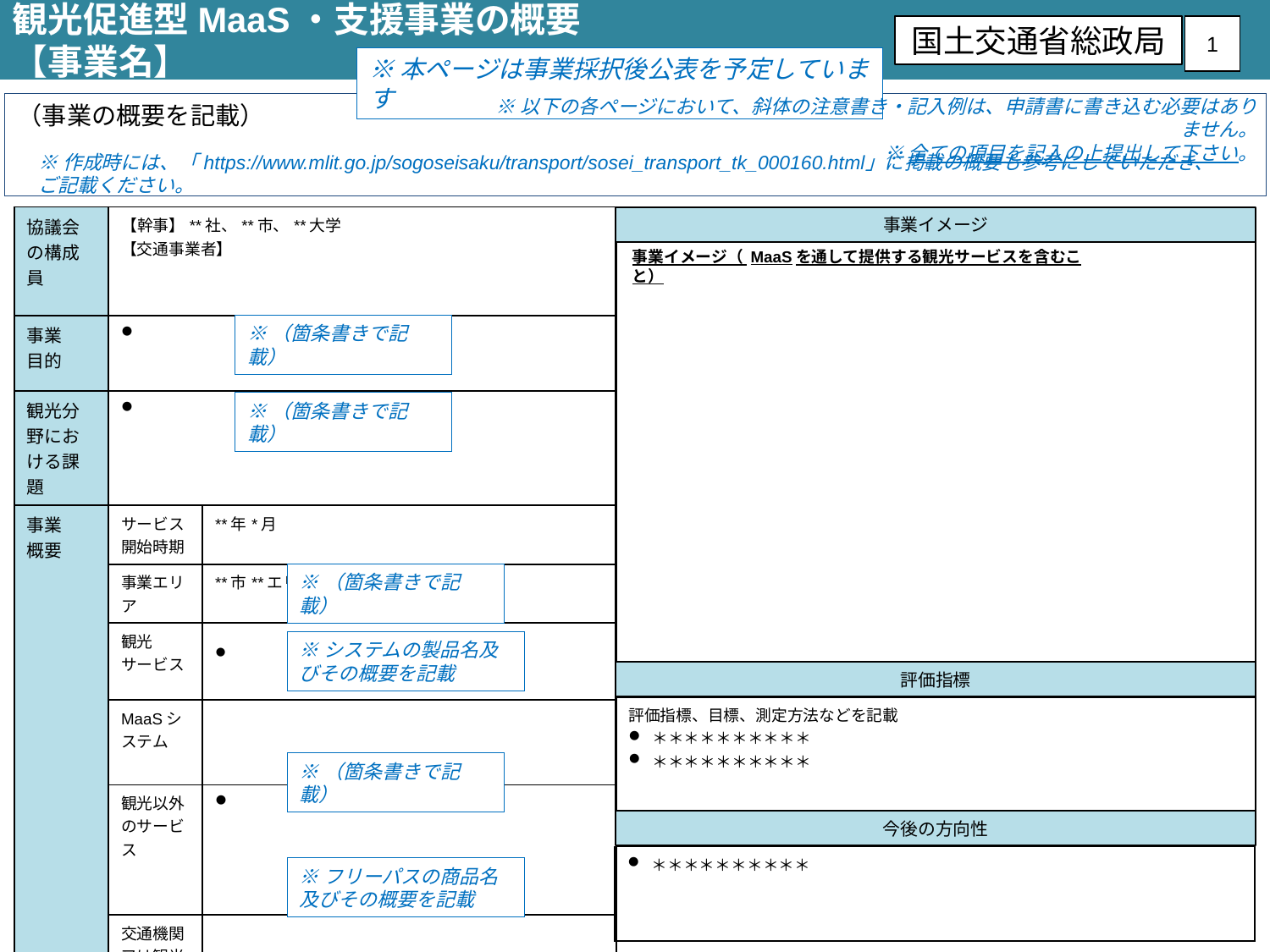

観光促進型MaaS・支援事業の概要
【事業名】
国土交通省総政局
1
※本ページは事業採択後公表を予定しています
※以下の各ページにおいて、斜体の注意書き・記入例は、申請書に書き込む必要はありません。
※全ての項目を記入の上提出して下さい。
（事業の概要を記載）
※作成時には、「https://www.mlit.go.jp/sogoseisaku/transport/sosei_transport_tk_000160.html」に掲載の概要も参考にしていただき、ご記載ください。
| 協議会の構成員 | 【幹事】\*\*社、\*\*市、\*\*大学 【交通事業者】 |  |
| --- | --- | --- |
| 事業 目的 |  |  |
| 観光分野における課題 |  |  |
| 事業 概要 | サービス 開始時期 | \*\*年\*月 |
|  | 事業エリア | \*\*市\*\*エリア |
|  | 観光 サービス |  |
|  | MaaSシステム |  |
|  | 観光以外のサービス |  |
|  | 交通機関又は観光施設に係るフリーパス |  |
事業イメージ
事業イメージ（ MaaSを通して提供する観光サービスを含むこと）

※（箇条書きで記載）
※（箇条書きで記載）
※（箇条書きで記載）
※システムの製品名及びその概要を記載
評価指標
| 評価指標、目標、測定方法などを記載 ＊＊＊＊＊＊＊＊＊＊ ＊＊＊＊＊＊＊＊＊＊ |
| --- |
※（箇条書きで記載）
今後の方向性
| ＊＊＊＊＊＊＊＊＊＊ |
| --- |
※フリーパスの商品名及びその概要を記載